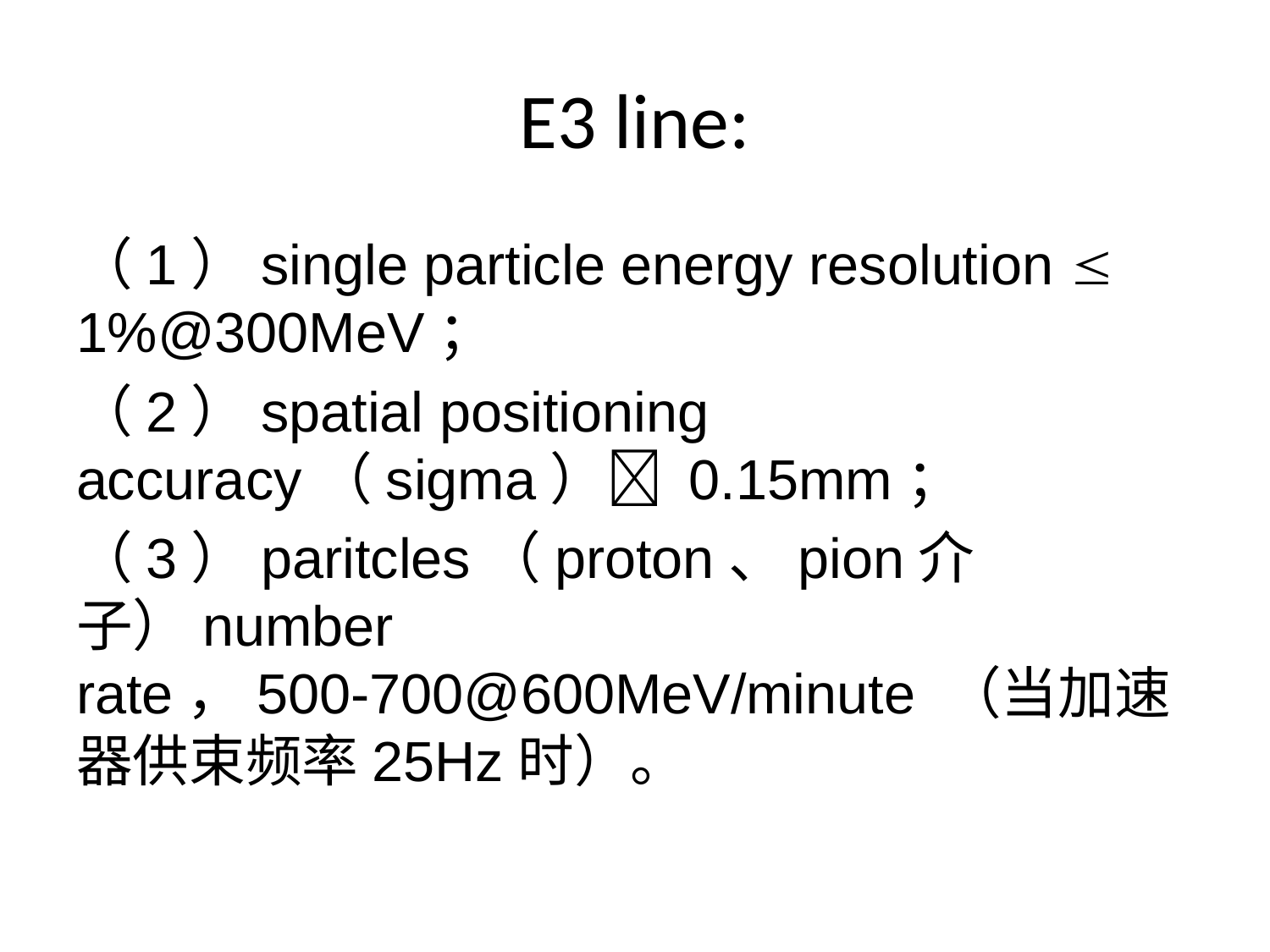

# E3 line:
（1）single particle energy resolution ≤ 1%@300MeV；
（2）spatial positioning accuracy（sigma）≤ 0.15mm；
（3）paritcles（proton、pion介子）number rate，500-700@600MeV/minute （当加速器供束频率25Hz时）。